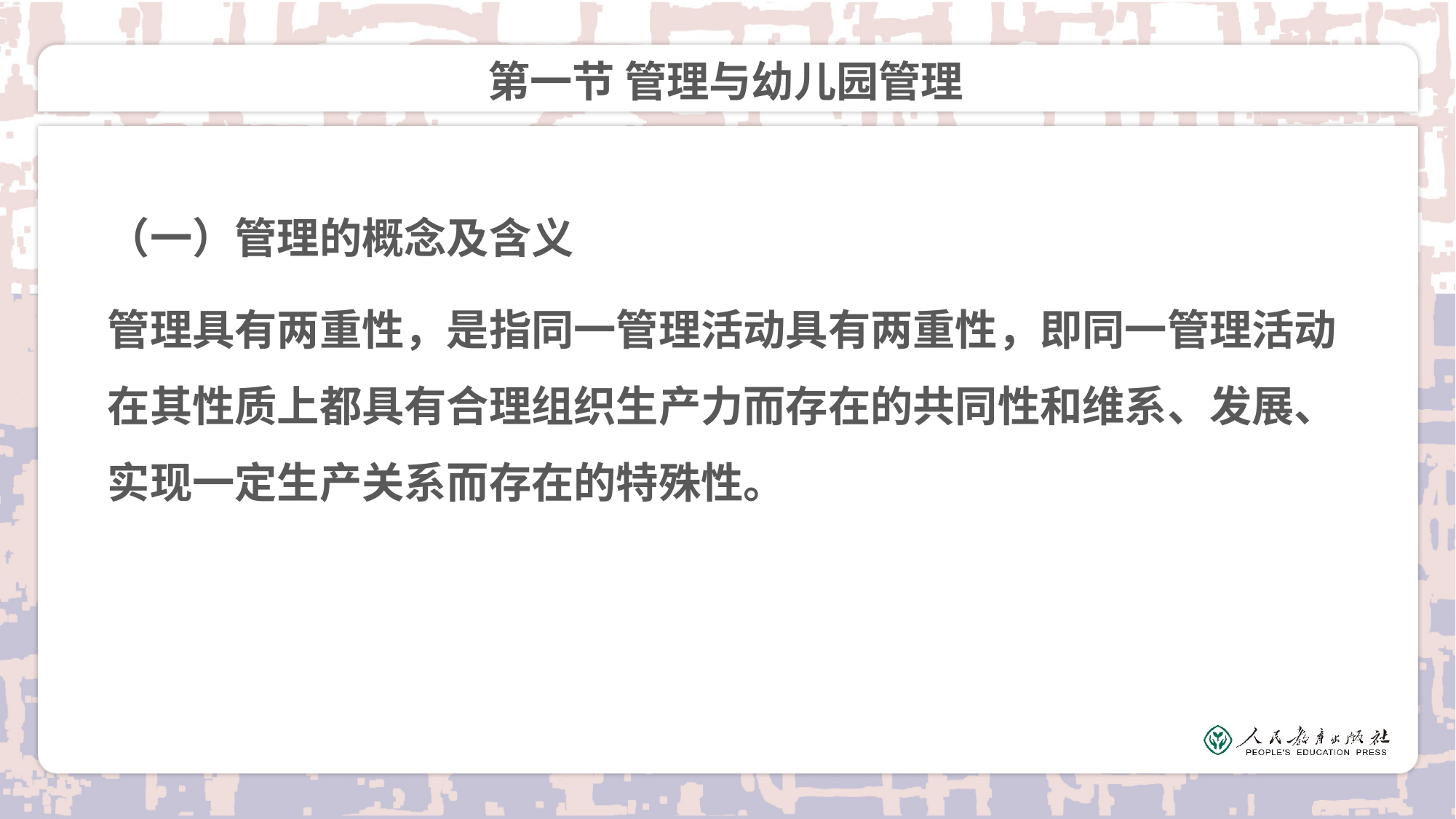

# 第一节 管理与幼儿园管理
（一）管理的概念及含义
管理具有两重性，是指同一管理活动具有两重性，即同一管理活动在其性质上都具有合理组织生产力而存在的共同性和维系、发展、实现一定生产关系而存在的特殊性。